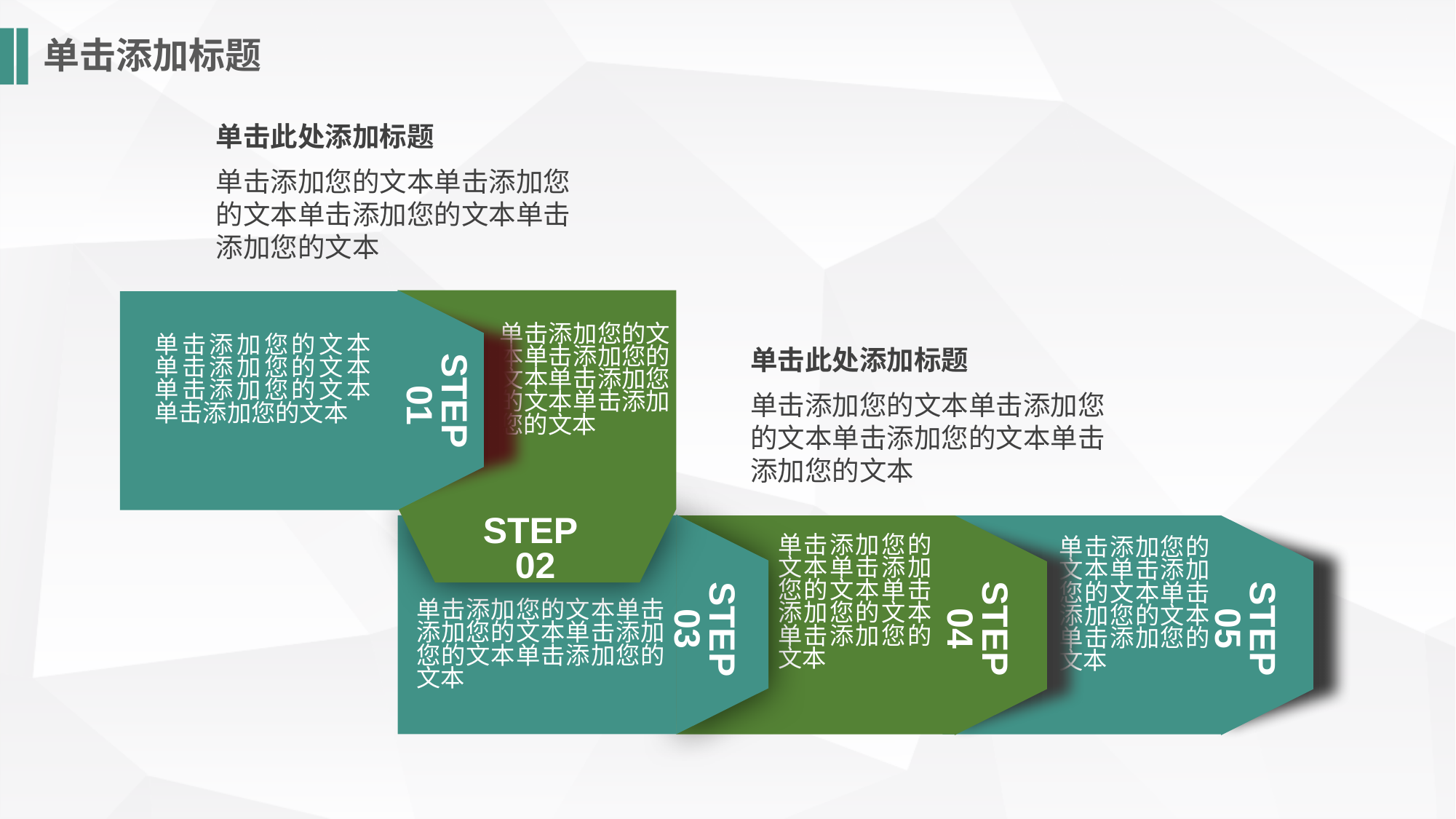

单击添加标题

单击此处添加标题
单击添加您的文本单击添加您的文本单击添加您的文本单击添加您的文本

单击添加您的文本单击添加您的文本单击添加您的文本单击添加您的文本

STEP
01

单击添加您的文本单击添加您的文本单击添加您的文本单击添加您的文本

STEP
02
单击此处添加标题
单击添加您的文本单击添加您的文本单击添加您的文本单击添加您的文本

单击添加您的文本单击添加您的文本单击添加您的文本单击添加您的文本

STEP 04

单击添加您的文本单击添加您的文本单击添加您的文本单击添加您的文本

STEP 05

单击添加您的文本单击添加您的文本单击添加您的文本单击添加您的文本
STEP 03